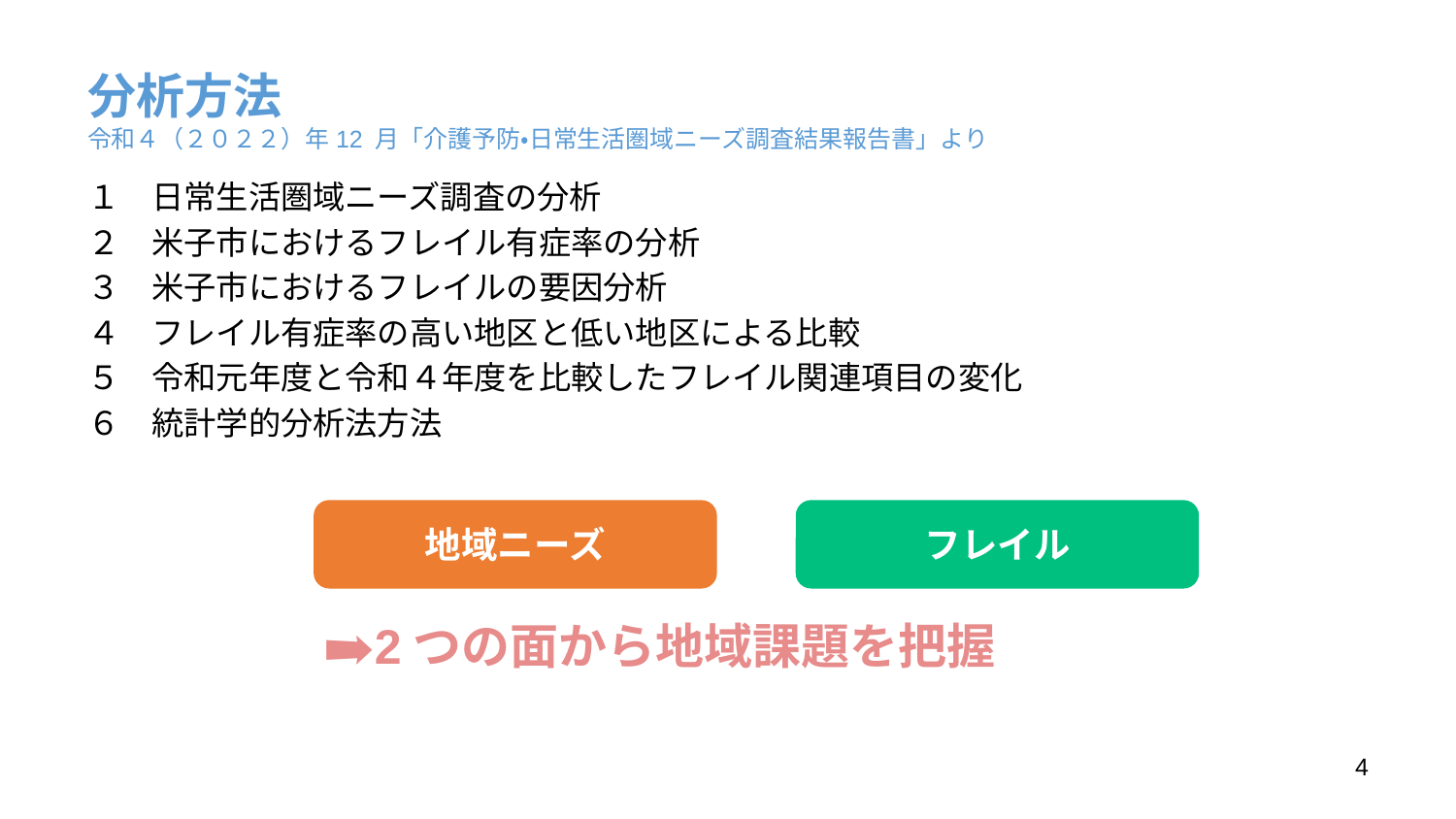

# 分析方法
令和４（２０２２）年12 月「介護予防・日常生活圏域ニーズ調査結果報告書」より
１　日常生活圏域ニーズ調査の分析
２　米子市におけるフレイル有症率の分析
３　米子市におけるフレイルの要因分析
４　フレイル有症率の高い地区と低い地区による比較
５　令和元年度と令和４年度を比較したフレイル関連項目の変化
６　統計学的分析法方法

地域ニーズ
フレイル
➡2つの面から地域課題を把握
4